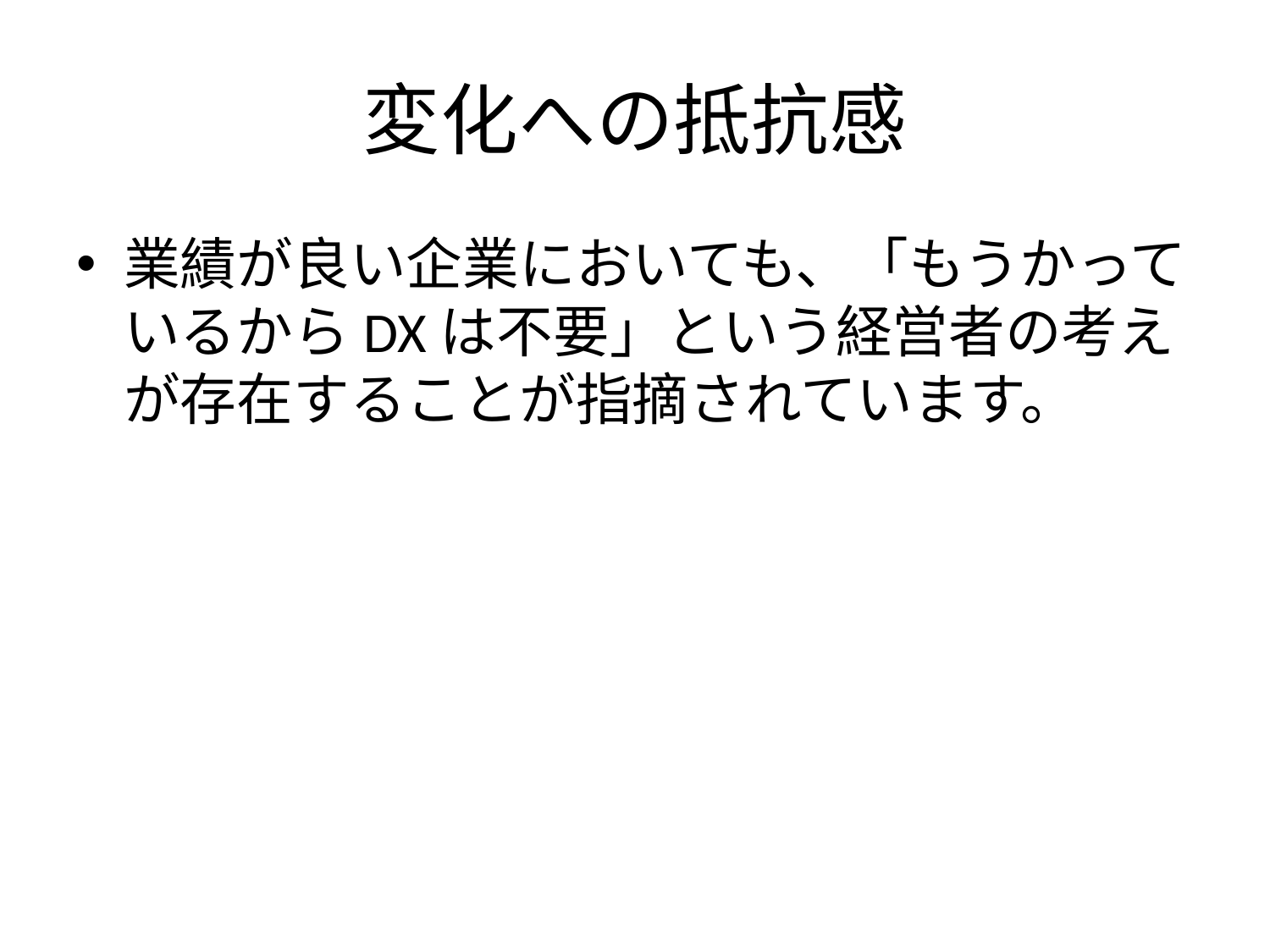

# 変化への抵抗感
業績が良い企業においても、「もうかっているからDXは不要」という経営者の考えが存在することが指摘されています。